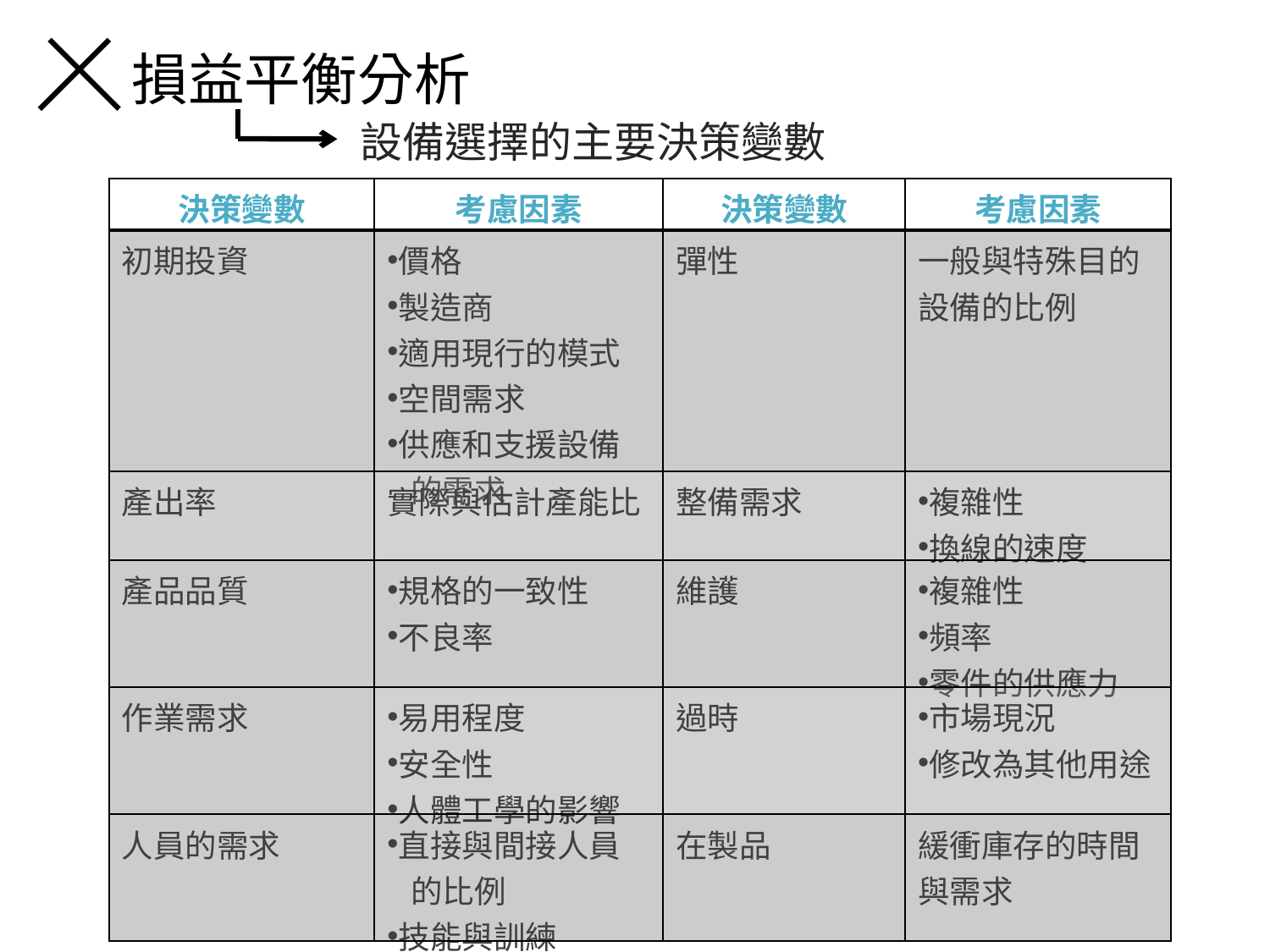

損益平衡分析
設備選擇的主要決策變數
| 決策變數 | 考慮因素 | 決策變數 | 考慮因素 |
| --- | --- | --- | --- |
| 初期投資 | 價格 製造商 適用現行的模式 空間需求 供應和支援設備 的需求 | 彈性 | 一般與特殊目的設備的比例 |
| 產出率 | 實際與估計產能比 | 整備需求 | 複雜性 換線的速度 |
| 產品品質 | 規格的一致性 不良率 | 維護 | 複雜性 頻率 零件的供應力 |
| 作業需求 | 易用程度 安全性 人體工學的影響 | 過時 | 市場現況 修改為其他用途 |
| 人員的需求 | 直接與間接人員 的比例 技能與訓練 | 在製品 | 緩衝庫存的時間與需求 |